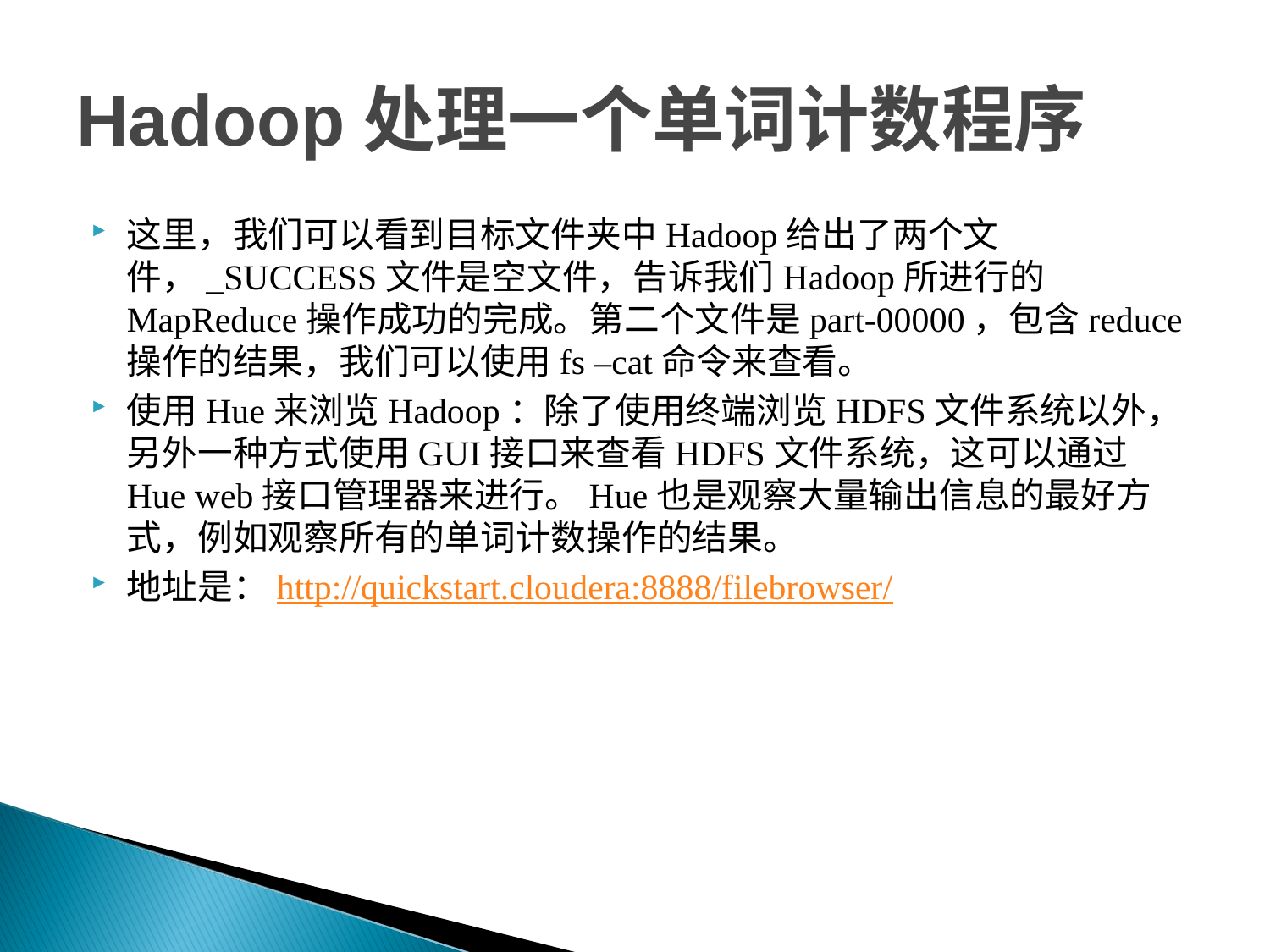

# Hadoop处理一个单词计数程序
这里，我们可以看到目标文件夹中Hadoop给出了两个文件，_SUCCESS文件是空文件，告诉我们Hadoop所进行的MapReduce操作成功的完成。第二个文件是part-00000，包含reduce操作的结果，我们可以使用fs –cat命令来查看。
使用Hue来浏览Hadoop：除了使用终端浏览HDFS文件系统以外，另外一种方式使用GUI接口来查看HDFS文件系统，这可以通过Hue web接口管理器来进行。Hue也是观察大量输出信息的最好方式，例如观察所有的单词计数操作的结果。
地址是：http://quickstart.cloudera:8888/filebrowser/